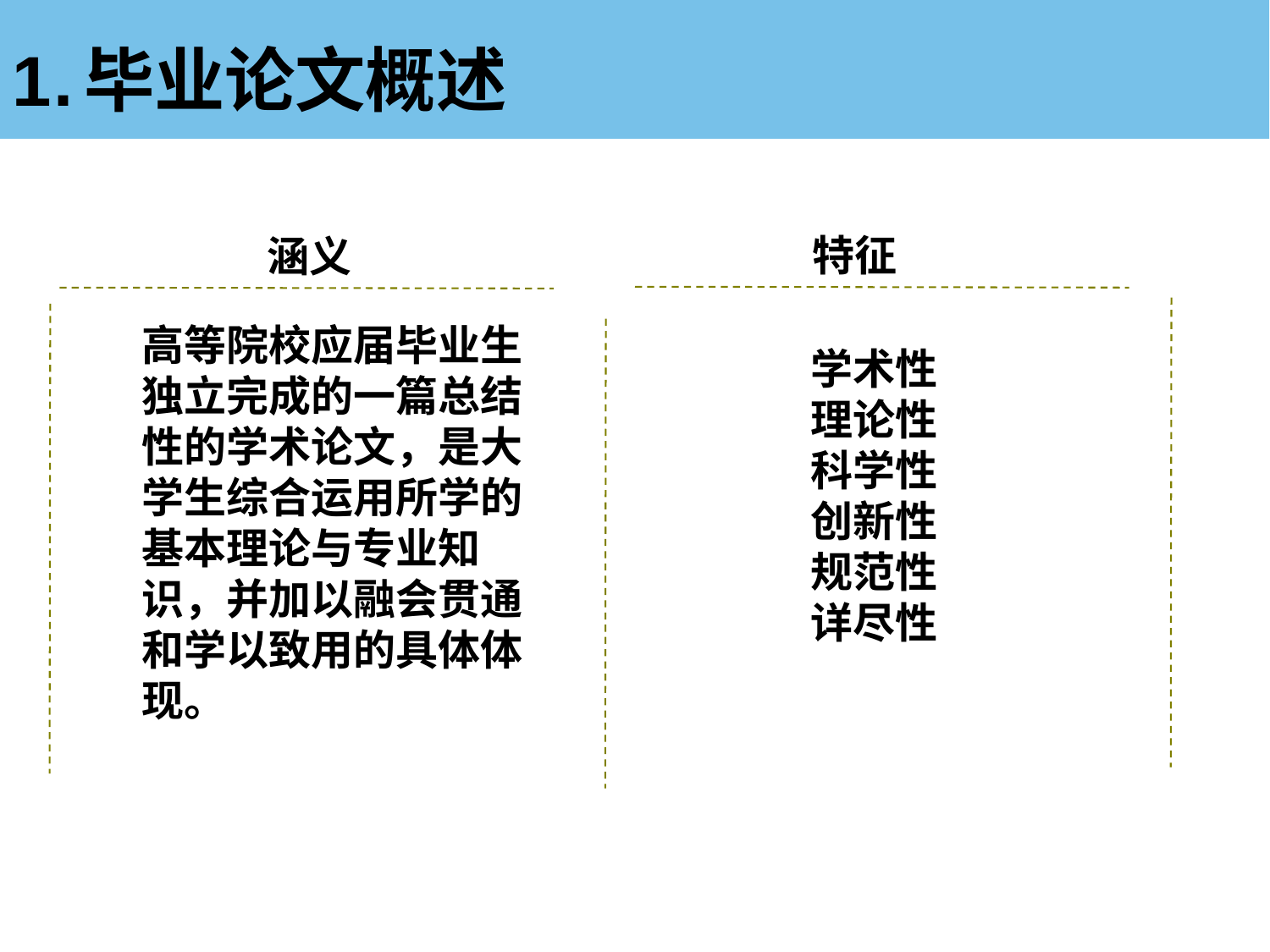

毕业论文概述

特征
涵义

高等院校应届毕业生独立完成的一篇总结性的学术论文，是大学生综合运用所学的基本理论与专业知识，并加以融会贯通和学以致用的具体体现。

学术性
理论性
科学性
创新性
规范性
详尽性